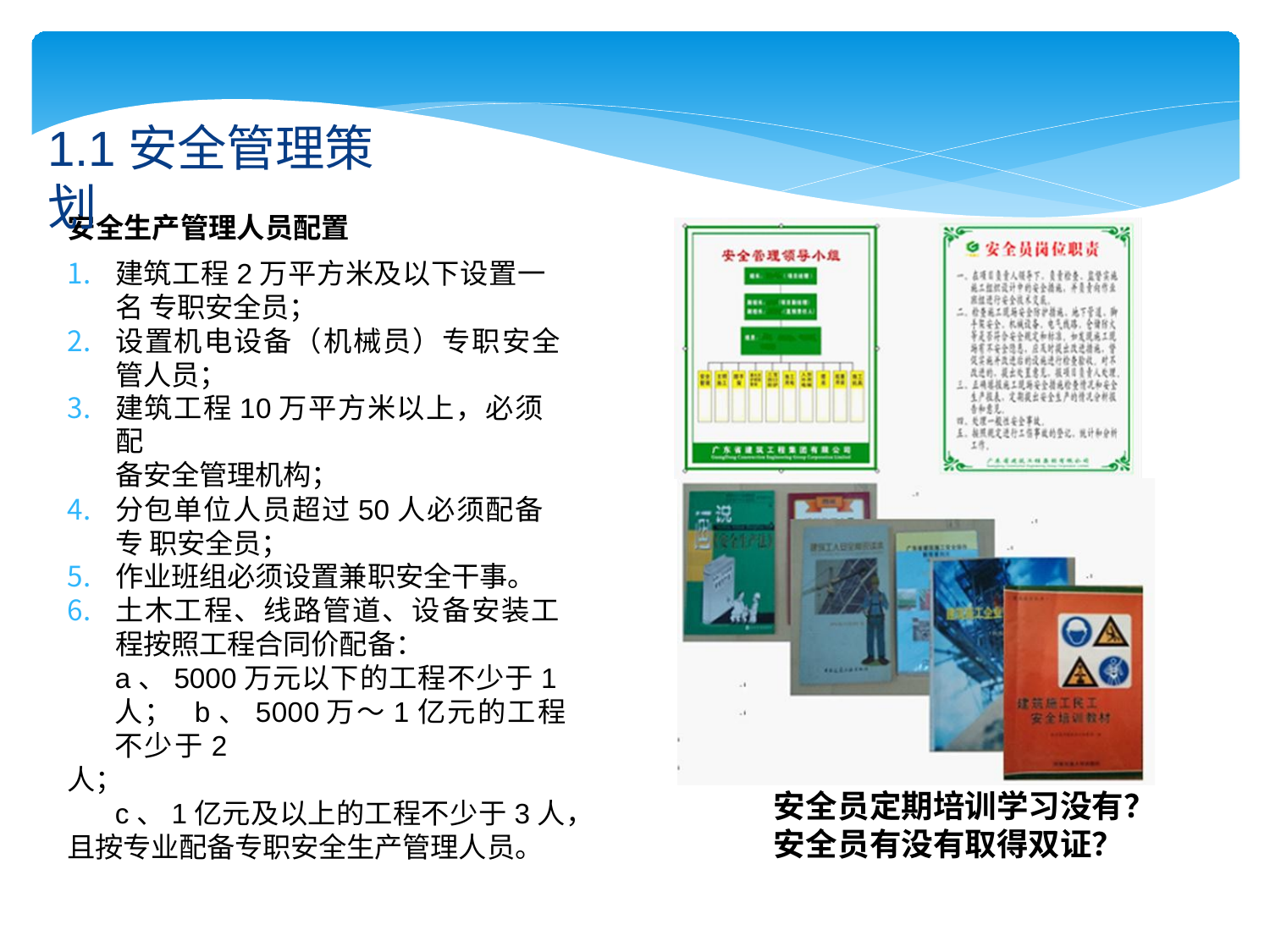

# 1.1安全管理策划

安全生产管理人员配置
建筑工程2万平方米及以下设置一名 专职安全员；
设置机电设备（机械员）专职安全 管人员；
建筑工程10万平方米以上，必须配
备安全管理机构；
分包单位人员超过50人必须配备专 职安全员；
作业班组必须设置兼职安全干事。
土木工程、线路管道、设备安装工
程按照工程合同价配备：
a、5000万元以下的工程不少于1人；  b、5000万～1亿元的工程不少于2
人；
c、1亿元及以上的工程不少于3人，
且按专业配备专职安全生产管理人员。

安全员定期培训学习没有？ 安全员有没有取得双证？